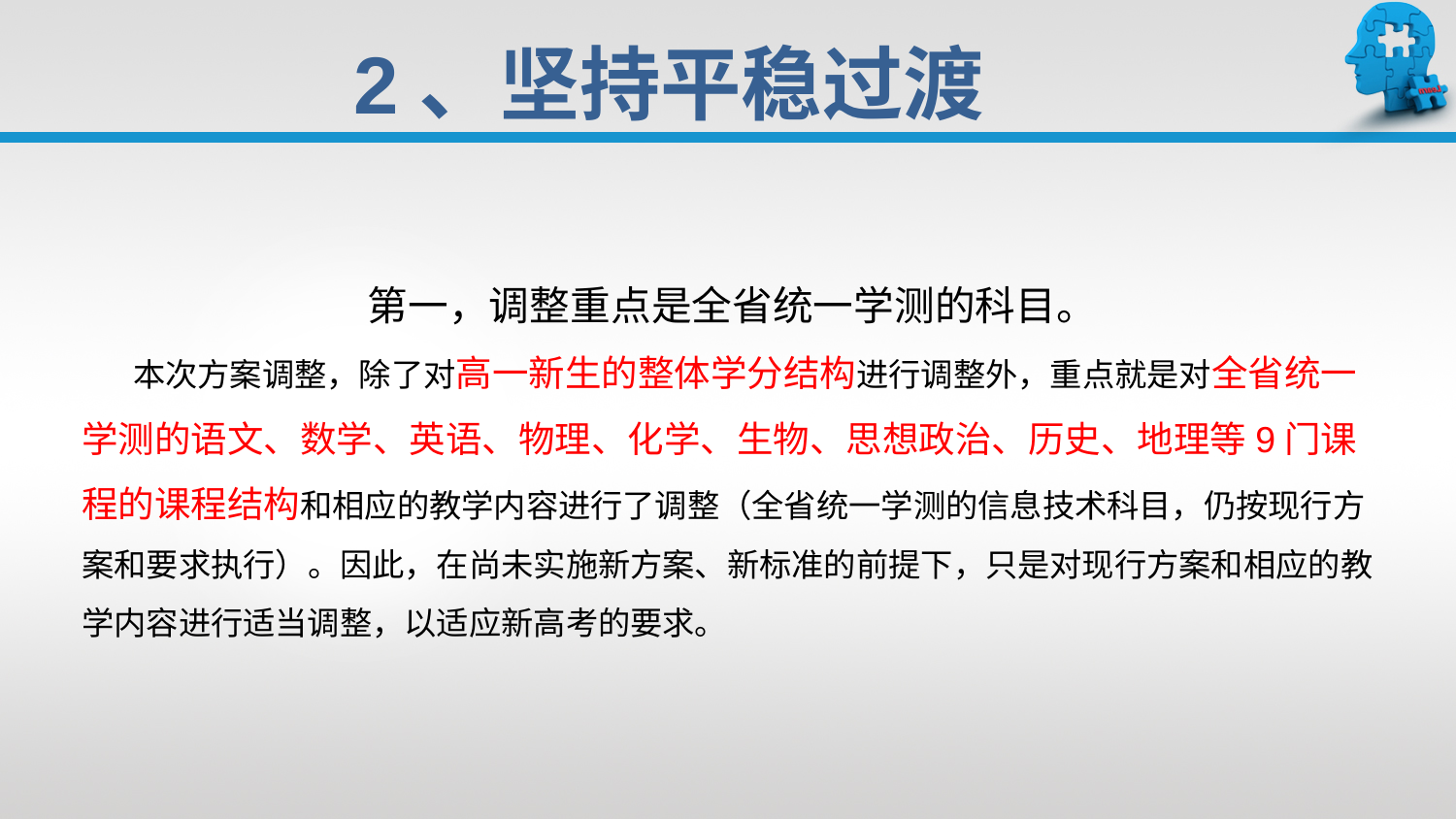

2、坚持平稳过渡
第一，调整重点是全省统一学测的科目。
      本次方案调整，除了对高一新生的整体学分结构进行调整外，重点就是对全省统一学测的语文、数学、英语、物理、化学、生物、思想政治、历史、地理等9门课程的课程结构和相应的教学内容进行了调整（全省统一学测的信息技术科目，仍按现行方案和要求执行）。因此，在尚未实施新方案、新标准的前提下，只是对现行方案和相应的教学内容进行适当调整，以适应新高考的要求。